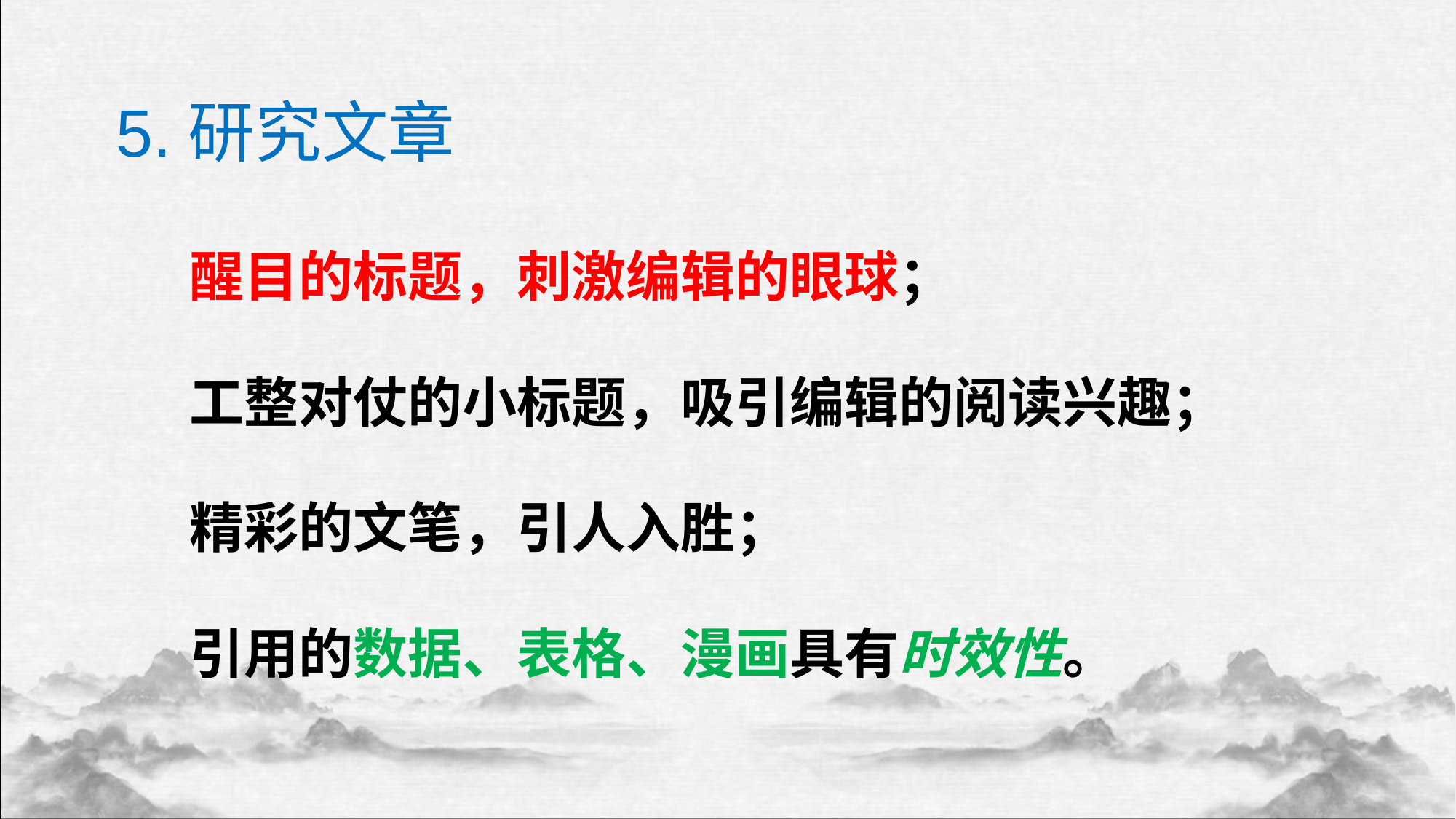

5.研究文章
醒目的标题，刺激编辑的眼球；
工整对仗的小标题，吸引编辑的阅读兴趣；
精彩的文笔，引人入胜；
引用的数据、表格、漫画具有时效性。